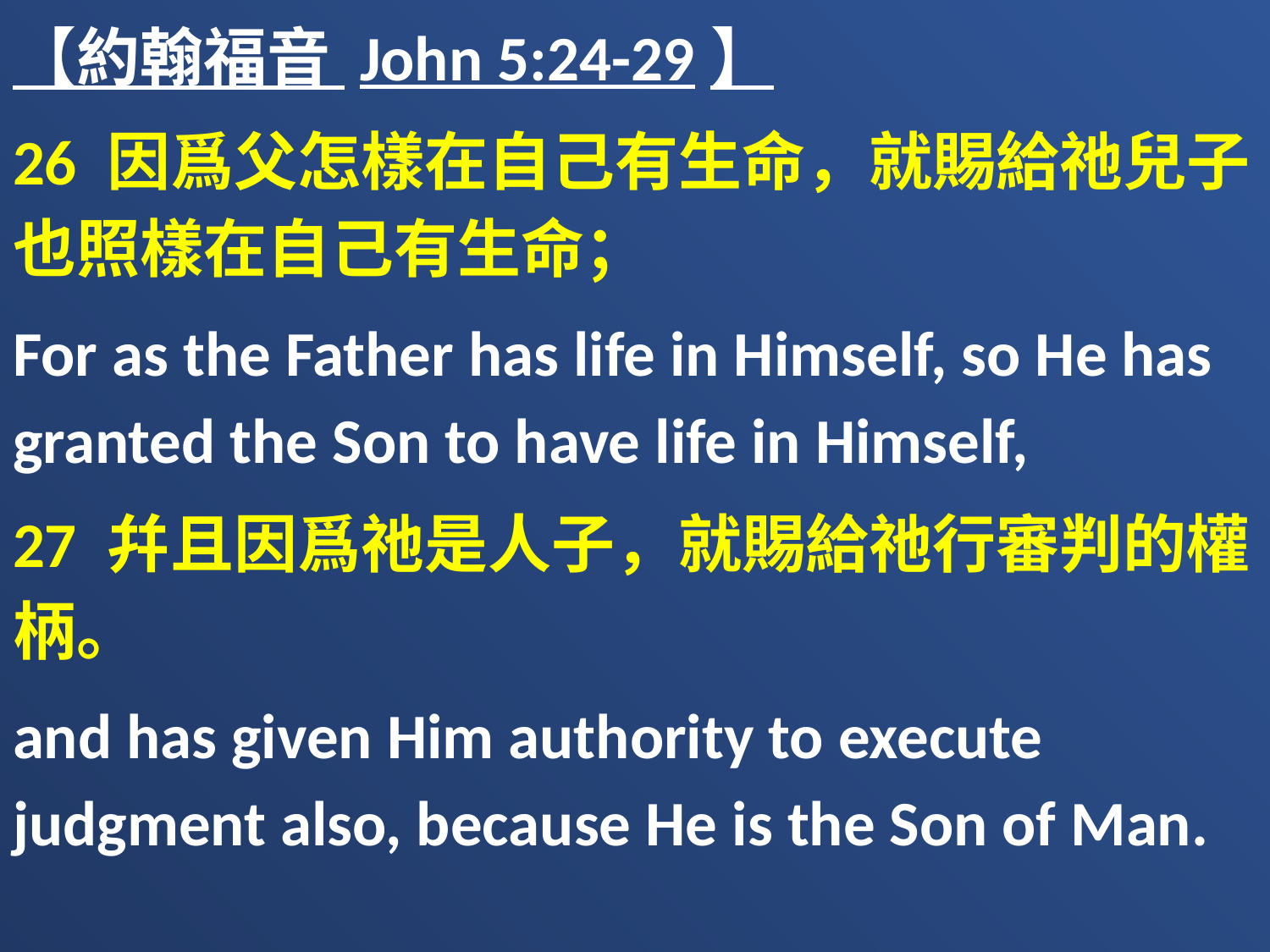

【約翰福音 John 5:24-29】
26 因爲父怎樣在自己有生命，就賜給祂兒子也照樣在自己有生命；
For as the Father has life in Himself, so He has granted the Son to have life in Himself,
27 幷且因爲祂是人子，就賜給祂行審判的權柄。
and has given Him authority to execute judgment also, because He is the Son of Man.